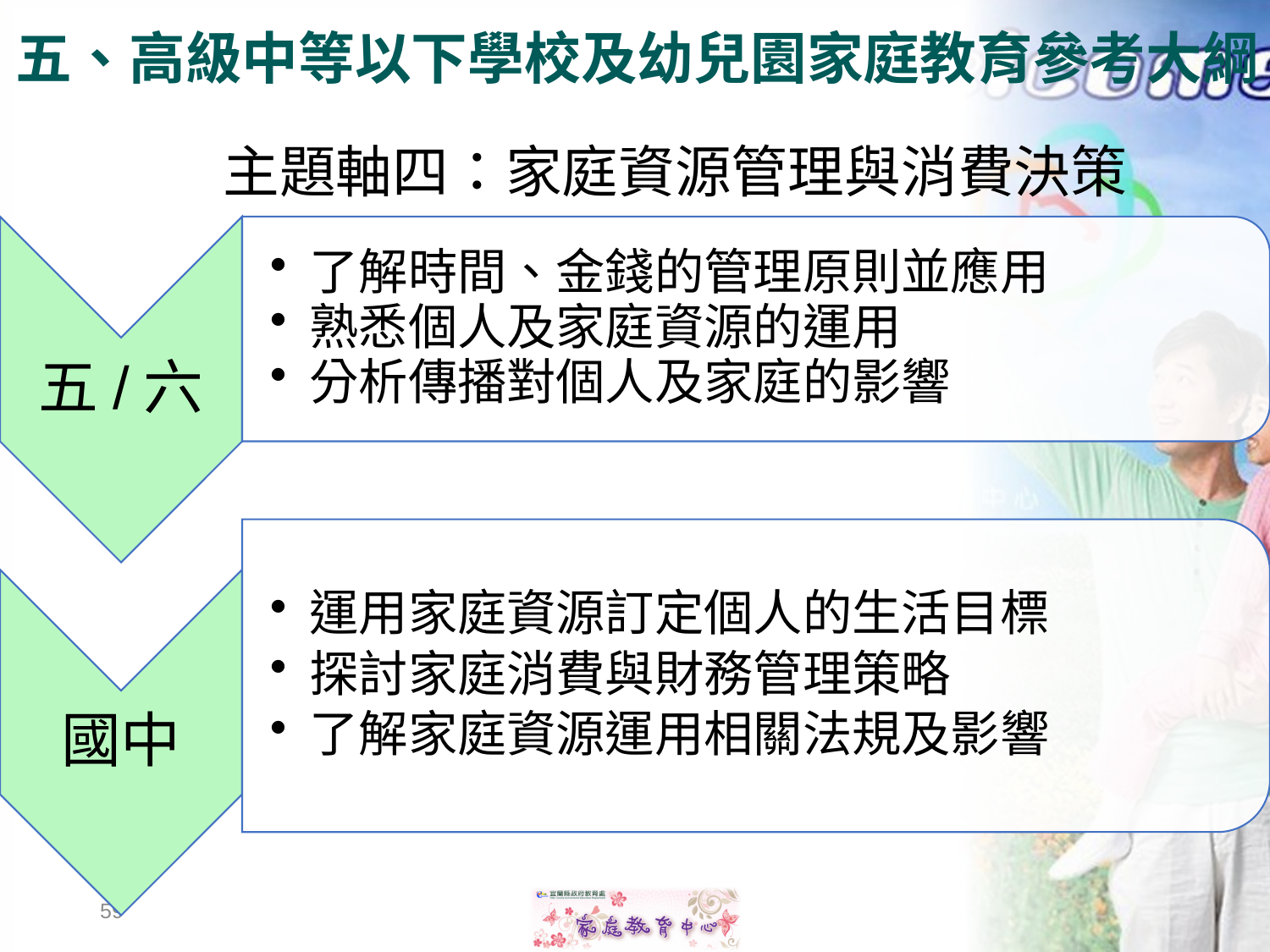

五、高級中等以下學校及幼兒園家庭教育參考大綱
主題軸四：家庭資源管理與消費決策
五/六
了解時間、金錢的管理原則並應用
熟悉個人及家庭資源的運用
分析傳播對個人及家庭的影響
國中
運用家庭資源訂定個人的生活目標
探討家庭消費與財務管理策略
了解家庭資源運用相關法規及影響
59